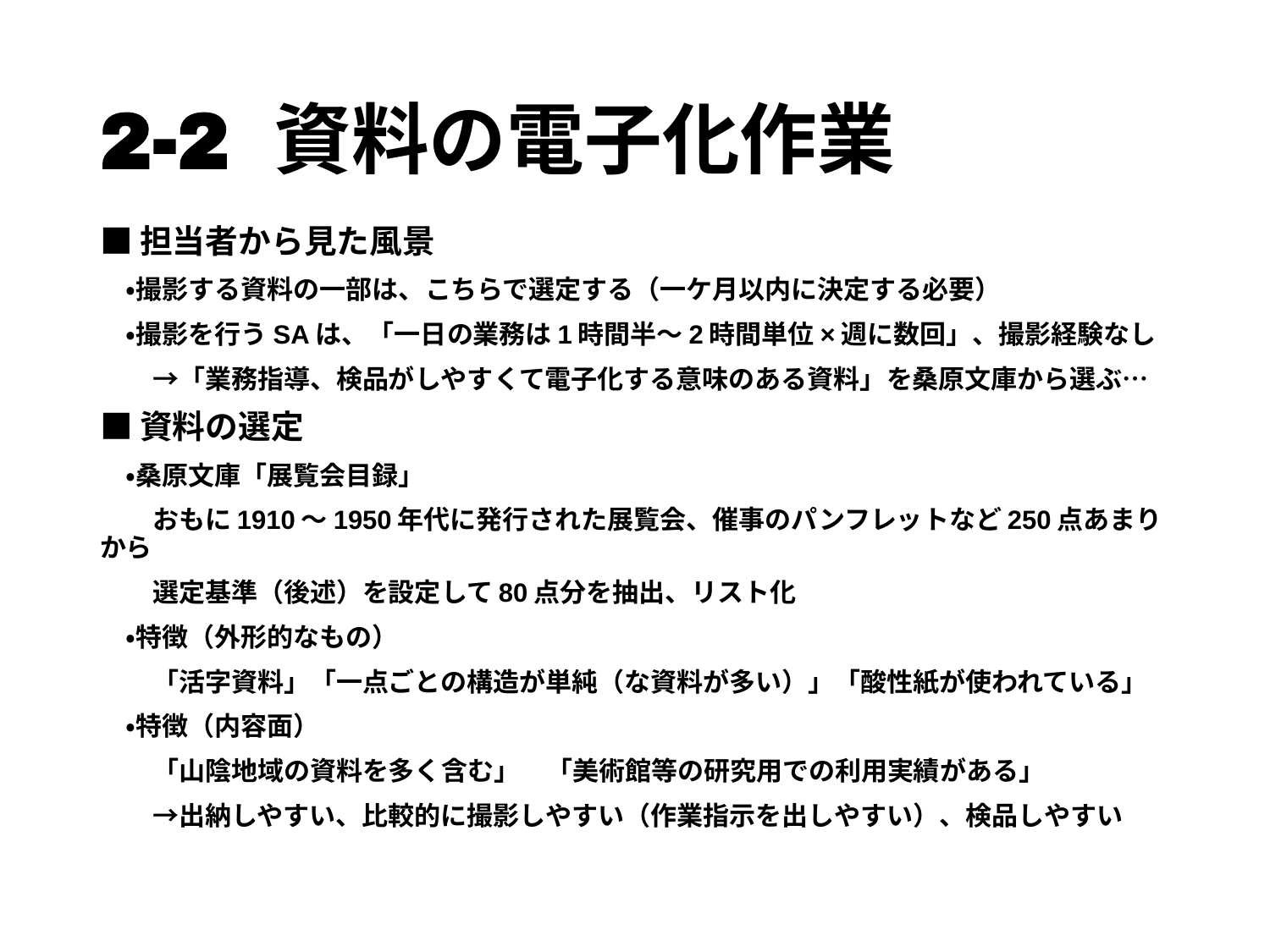

# 2-2 資料の電子化作業
■担当者から見た風景
　・撮影する資料の一部は、こちらで選定する（一ケ月以内に決定する必要）
　・撮影を行うSAは、「一日の業務は1時間半～2時間単位×週に数回」、撮影経験なし
　　→「業務指導、検品がしやすくて電子化する意味のある資料」を桑原文庫から選ぶ…
■資料の選定
　・桑原文庫「展覧会目録」
　　おもに1910～1950年代に発行された展覧会、催事のパンフレットなど250点あまりから
　　選定基準（後述）を設定して80点分を抽出、リスト化
　・特徴（外形的なもの）
　　「活字資料」「一点ごとの構造が単純（な資料が多い）」「酸性紙が使われている」
　・特徴（内容面）
　　「山陰地域の資料を多く含む」　「美術館等の研究用での利用実績がある」
　　→出納しやすい、比較的に撮影しやすい（作業指示を出しやすい）、検品しやすい